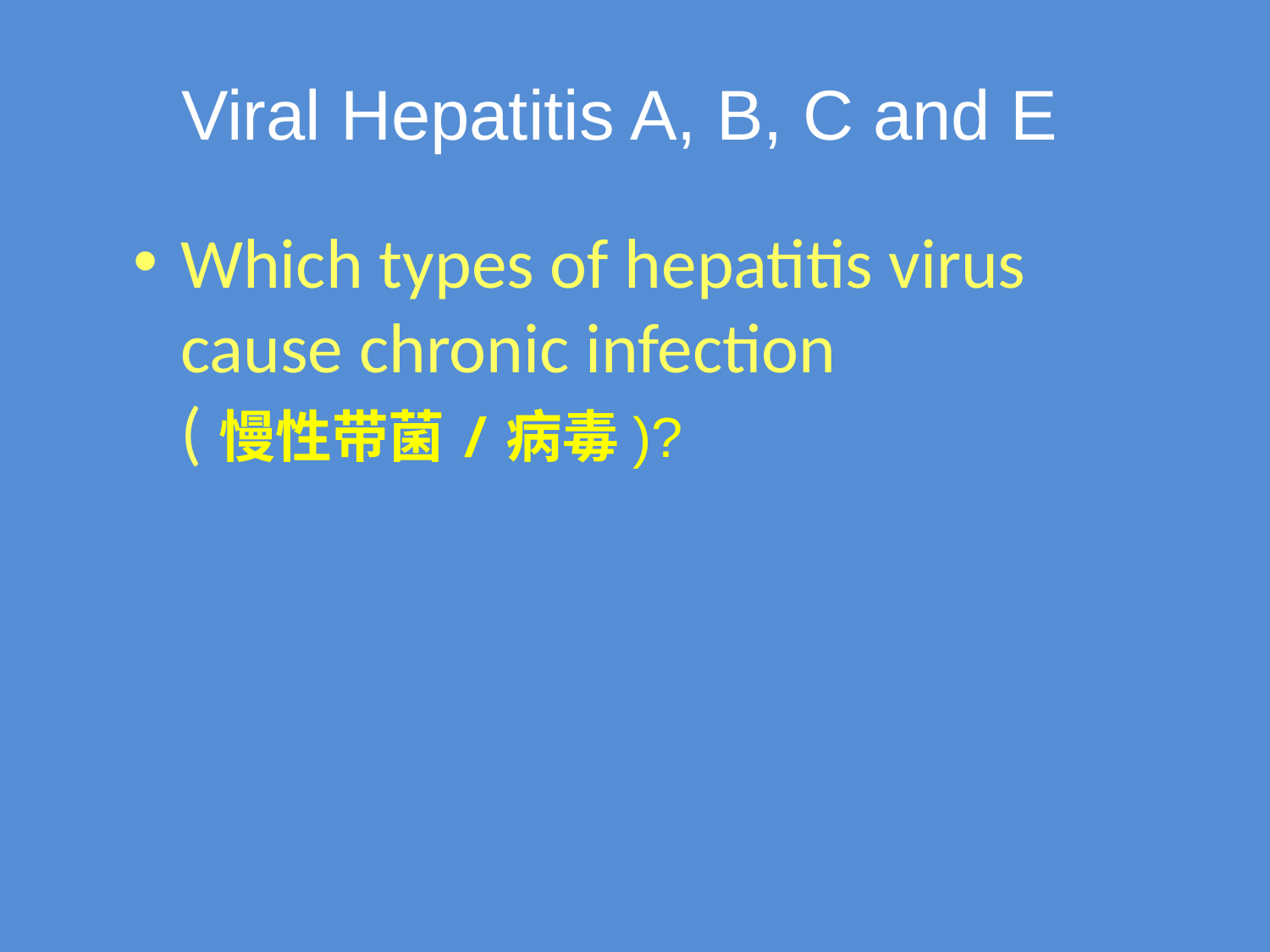

Viral Hepatitis A, B, C and E
Which types of hepatitis virus cause chronic infection                     (慢性带菌/病毒)?